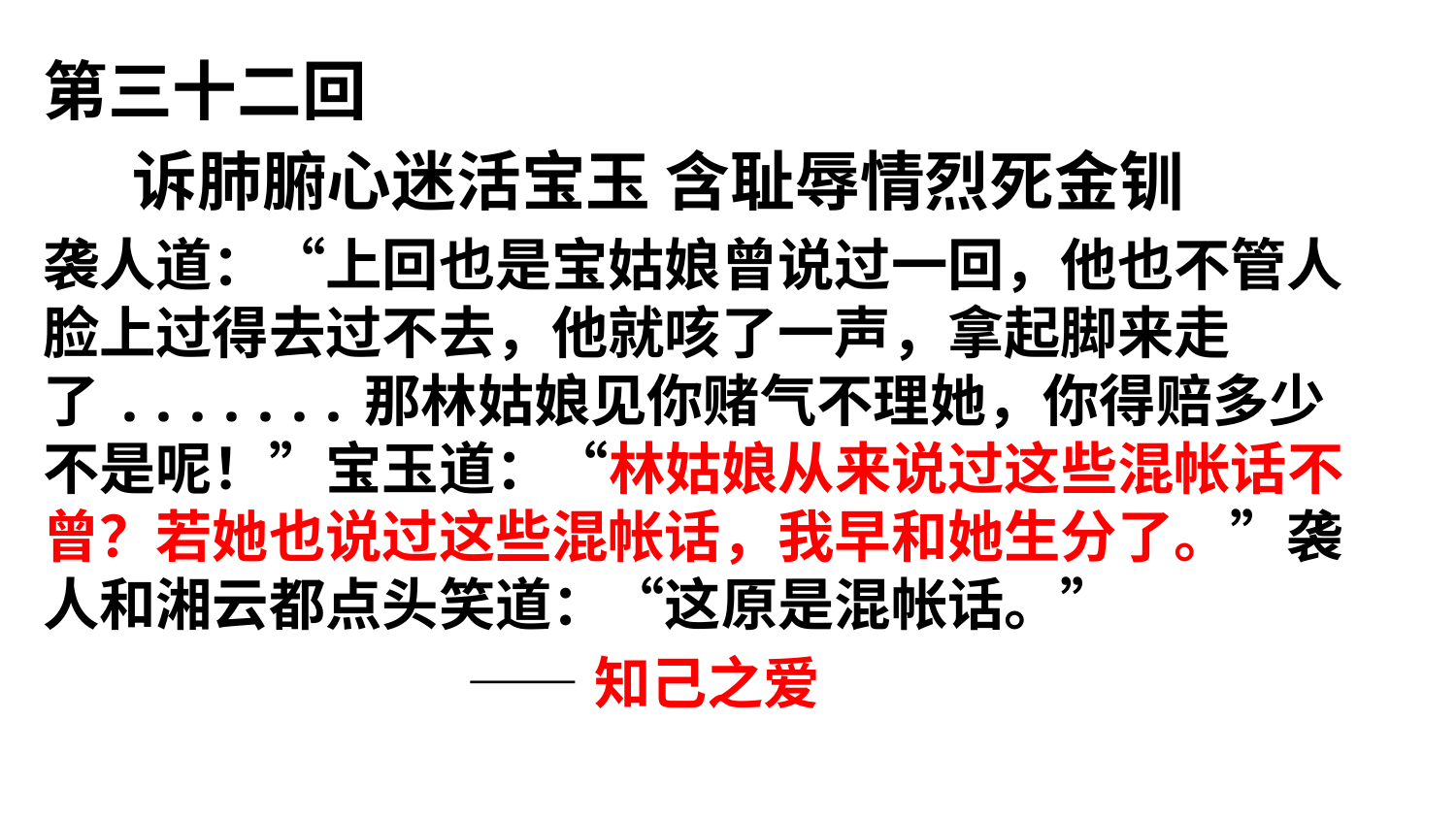

第三十二回
     诉肺腑心迷活宝玉 含耻辱情烈死金钏
袭人道：“上回也是宝姑娘曾说过一回，他也不管人脸上过得去过不去，他就咳了一声，拿起脚来走了.......那林姑娘见你赌气不理她，你得赔多少不是呢！”宝玉道：“林姑娘从来说过这些混帐话不曾？若她也说过这些混帐话，我早和她生分了。”袭人和湘云都点头笑道：“这原是混帐话。”
                                 ——知己之爱